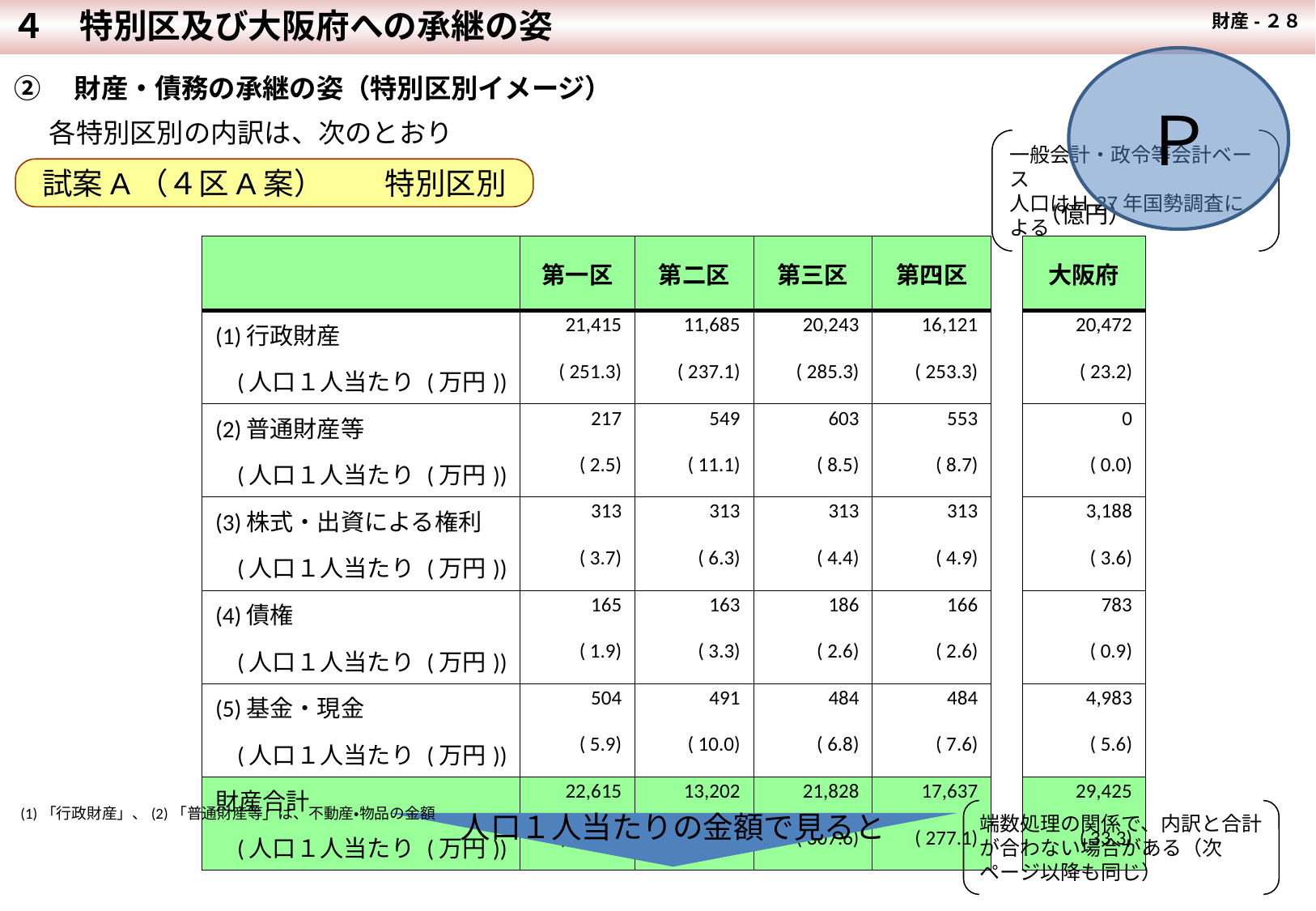

４　特別区及び大阪府への承継の姿
財産-２８
Ｐ
②　財産・債務の承継の姿（特別区別イメージ）
　各特別区別の内訳は、次のとおり
一般会計・政令等会計ベース
人口はＨ27年国勢調査による
試案A（４区A案）　　特別区別
|  |  |  |  |  |  | （億円） |
| --- | --- | --- | --- | --- | --- | --- |
|  | 第一区 | 第二区 | 第三区 | 第四区 |  | 大阪府 |
| (1)行政財産 | 21,415 | 11,685 | 20,243 | 16,121 |  | 20,472 |
| (人口１人当たり (万円)) | ( 251.3) | ( 237.1) | ( 285.3) | ( 253.3) |  | ( 23.2) |
| (2)普通財産等 | 217 | 549 | 603 | 553 |  | 0 |
| (人口１人当たり (万円)) | ( 2.5) | ( 11.1) | ( 8.5) | ( 8.7) |  | ( 0.0) |
| (3)株式・出資による権利 | 313 | 313 | 313 | 313 |  | 3,188 |
| (人口１人当たり (万円)) | ( 3.7) | ( 6.3) | ( 4.4) | ( 4.9) |  | ( 3.6) |
| (4)債権 | 165 | 163 | 186 | 166 |  | 783 |
| (人口１人当たり (万円)) | ( 1.9) | ( 3.3) | ( 2.6) | ( 2.6) |  | ( 0.9) |
| (5)基金・現金 | 504 | 491 | 484 | 484 |  | 4,983 |
| (人口１人当たり (万円)) | ( 5.9) | ( 10.0) | ( 6.8) | ( 7.6) |  | ( 5.6) |
| 財産合計 | 22,615 | 13,202 | 21,828 | 17,637 |  | 29,425 |
| (人口１人当たり (万円)) | ( 265.3) | ( 267.9) | ( 307.6) | ( 277.1) |  | ( 33.3) |
(1)「行政財産」、(2)「普通財産等」は、不動産・物品の金額
端数処理の関係で、内訳と合計が合わない場合がある（次ページ以降も同じ）
人口１人当たりの金額で見ると